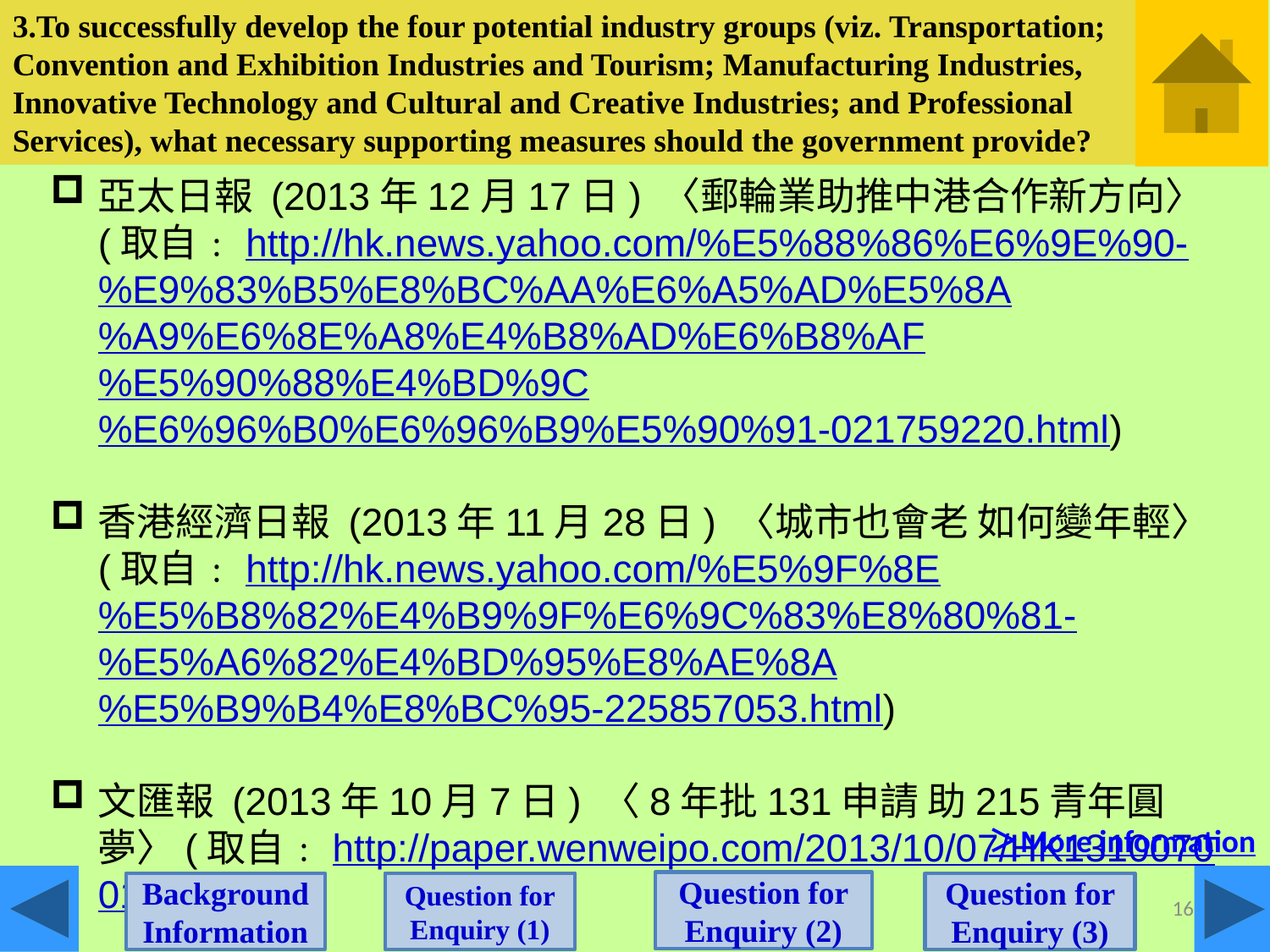

3.To successfully develop the four potential industry groups (viz. Transportation; Convention and Exhibition Industries and Tourism; Manufacturing Industries, Innovative Technology and Cultural and Creative Industries; and Professional Services), what necessary supporting measures should the government provide?

亞太日報 (2013年12月17日) 〈郵輪業助推中港合作新方向〉(取自﹕http://hk.news.yahoo.com/%E5%88%86%E6%9E%90-%E9%83%B5%E8%BC%AA%E6%A5%AD%E5%8A%A9%E6%8E%A8%E4%B8%AD%E6%B8%AF%E5%90%88%E4%BD%9C%E6%96%B0%E6%96%B9%E5%90%91-021759220.html)

香港經濟日報 (2013年11月28日) 〈城市也會老 如何變年輕〉(取自﹕http://hk.news.yahoo.com/%E5%9F%8E%E5%B8%82%E4%B9%9F%E6%9C%83%E8%80%81-%E5%A6%82%E4%BD%95%E8%AE%8A%E5%B9%B4%E8%BC%95-225857053.html)

文匯報 (2013年10月7日) 〈8年批131申請 助215青年圓夢〉(取自﹕http://paper.wenweipo.com/2013/10/07/HK1310070013.htm)

＞More information

Question for Enquiry (2)
Question for Enquiry (1)
Background Information

Question for Enquiry (3)

16